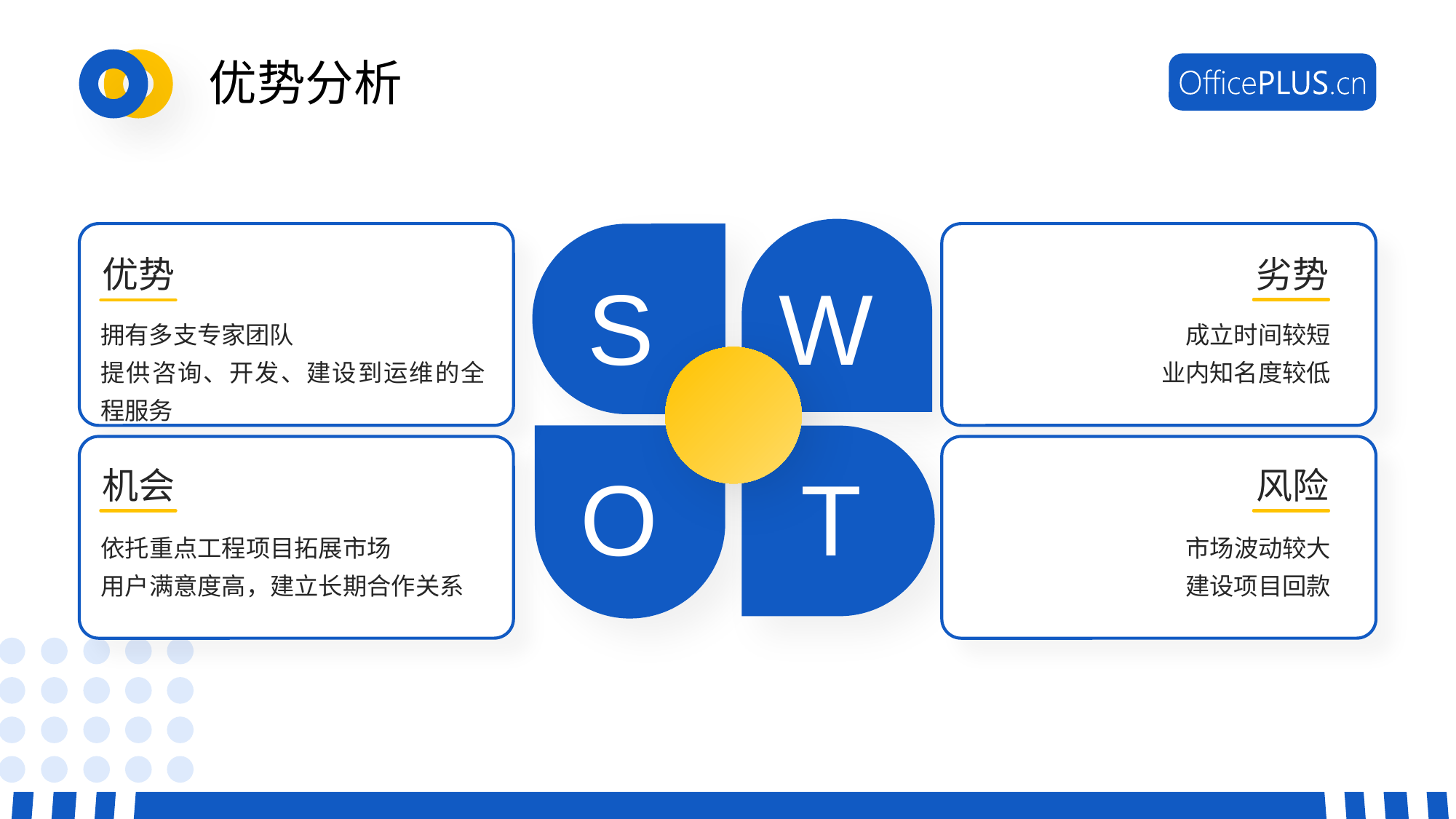

# 优势分析

W

S
优势
劣势
拥有多支专家团队
提供咨询、开发、建设到运维的全程服务
成立时间较短
业内知名度较低

O

T

机会
风险
依托重点工程项目拓展市场
用户满意度高，建立长期合作关系
市场波动较大
建设项目回款